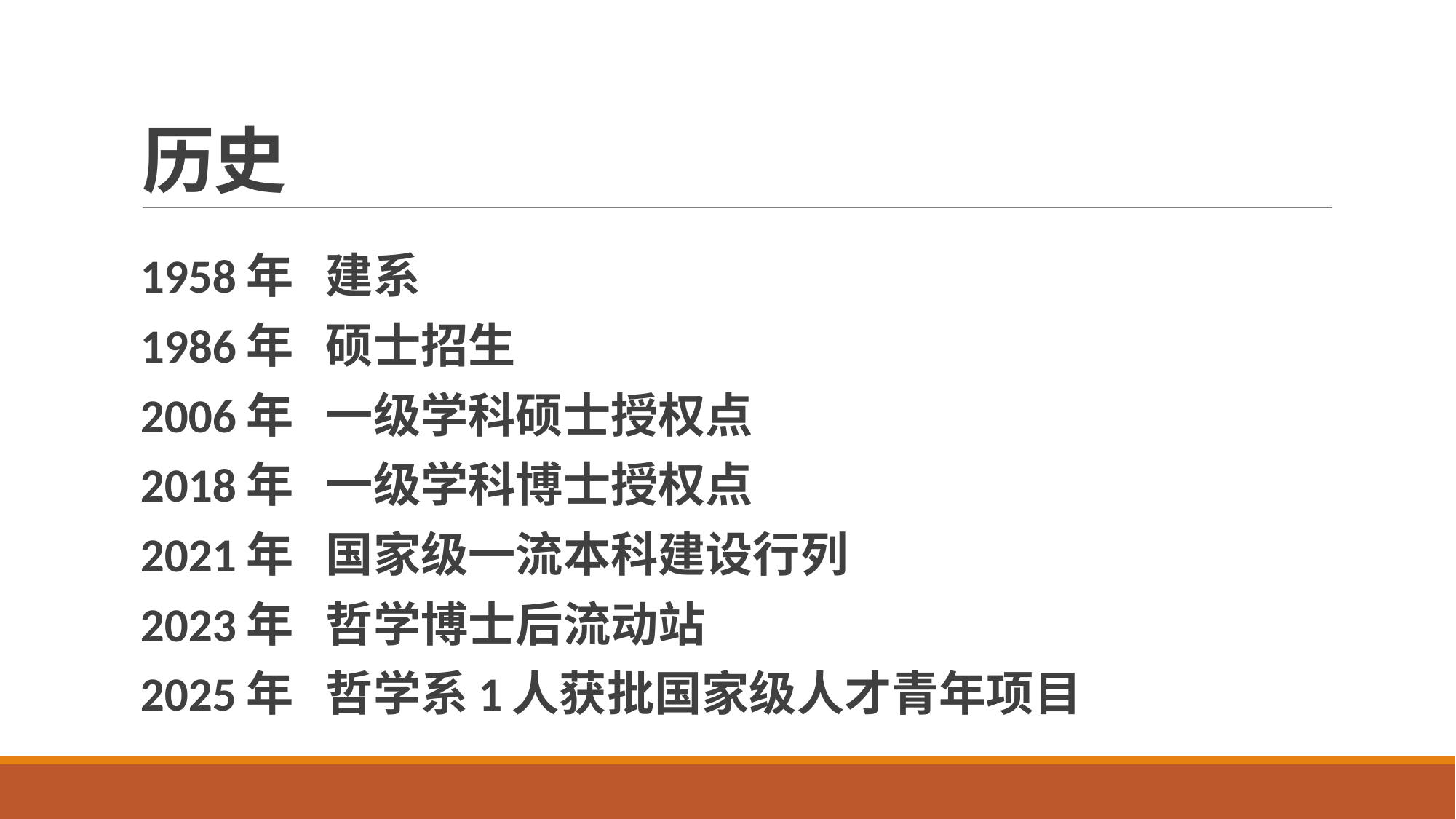

# 历史
1958年   建系
1986年   硕士招生
2006年   一级学科硕士授权点
2018年   一级学科博士授权点
2021年   国家级一流本科建设行列
2023年   哲学博士后流动站
2025年   哲学系1人获批国家级人才青年项目